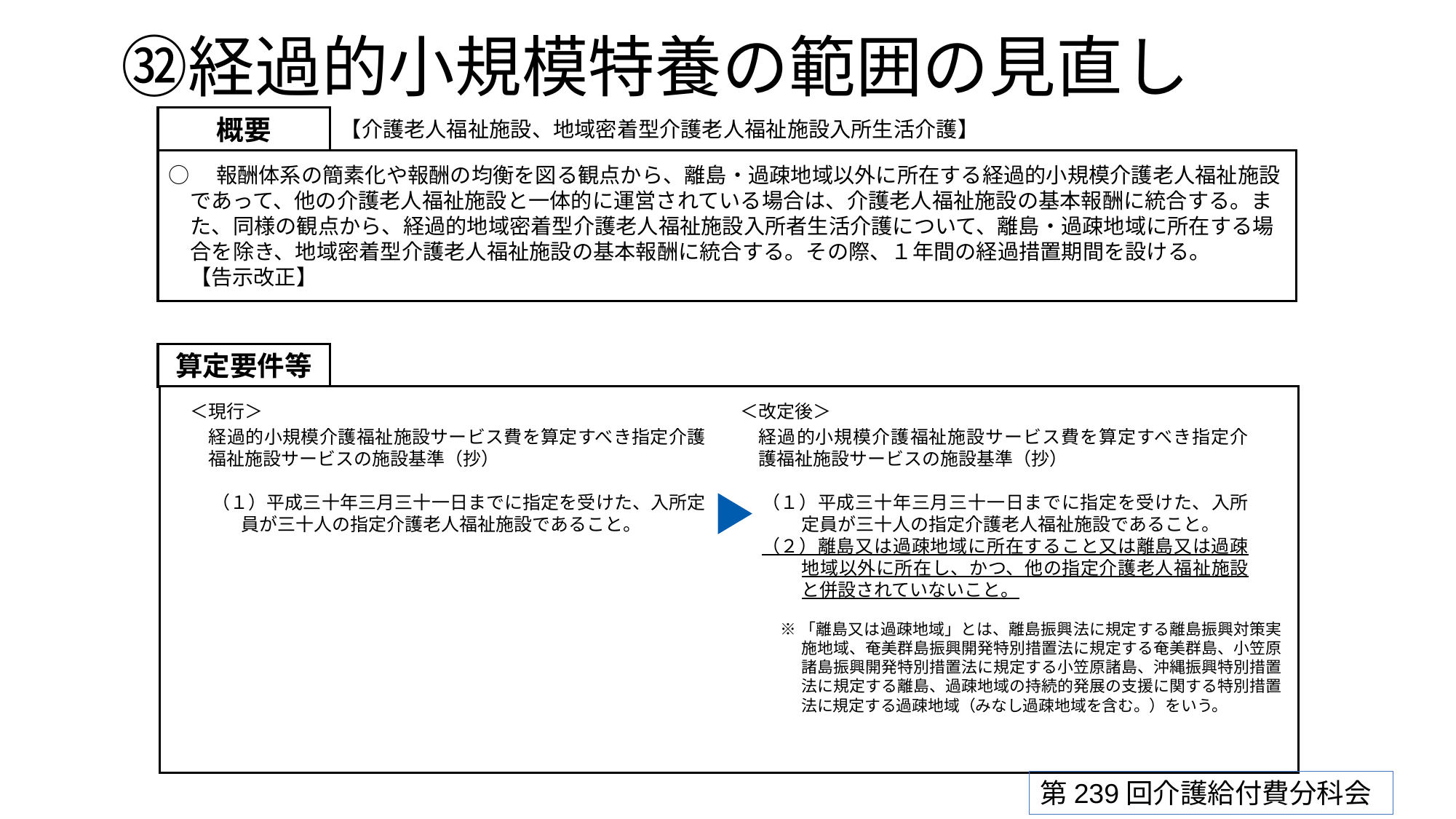

# ㉜経過的小規模特養の範囲の見直し
概要
【介護老人福祉施設、地域密着型介護老人福祉施設入所生活介護】
○　報酬体系の簡素化や報酬の均衡を図る観点から、離島・過疎地域以外に所在する経過的小規模介護老人福祉施設であって、他の介護老人福祉施設と一体的に運営されている場合は、介護老人福祉施設の基本報酬に統合する。また、同様の観点から、経過的地域密着型介護老人福祉施設入所者生活介護について、離島・過疎地域に所在する場合を除き、地域密着型介護老人福祉施設の基本報酬に統合する。その際、１年間の経過措置期間を設ける。
　【告示改正】
算定要件等

＜現行＞
＜改定後＞
経過的小規模介護福祉施設サービス費を算定すべき指定介護福祉施設サービスの施設基準（抄）

（１）平成三十年三月三十一日までに指定を受けた、入所定員が三十人の指定介護老人福祉施設であること。
（２）離島又は過疎地域に所在すること又は離島又は過疎地域以外に所在し、かつ、他の指定介護老人福祉施設と併設されていないこと。
経過的小規模介護福祉施設サービス費を算定すべき指定介護福祉施設サービスの施設基準（抄）

（１）平成三十年三月三十一日までに指定を受けた、入所定員が三十人の指定介護老人福祉施設であること。

※「離島又は過疎地域」とは、離島振興法に規定する離島振興対策実施地域、奄美群島振興開発特別措置法に規定する奄美群島、小笠原諸島振興開発特別措置法に規定する小笠原諸島、沖縄振興特別措置法に規定する離島、過疎地域の持続的発展の支援に関する特別措置法に規定する過疎地域（みなし過疎地域を含む。）をいう。
第239回介護給付費分科会